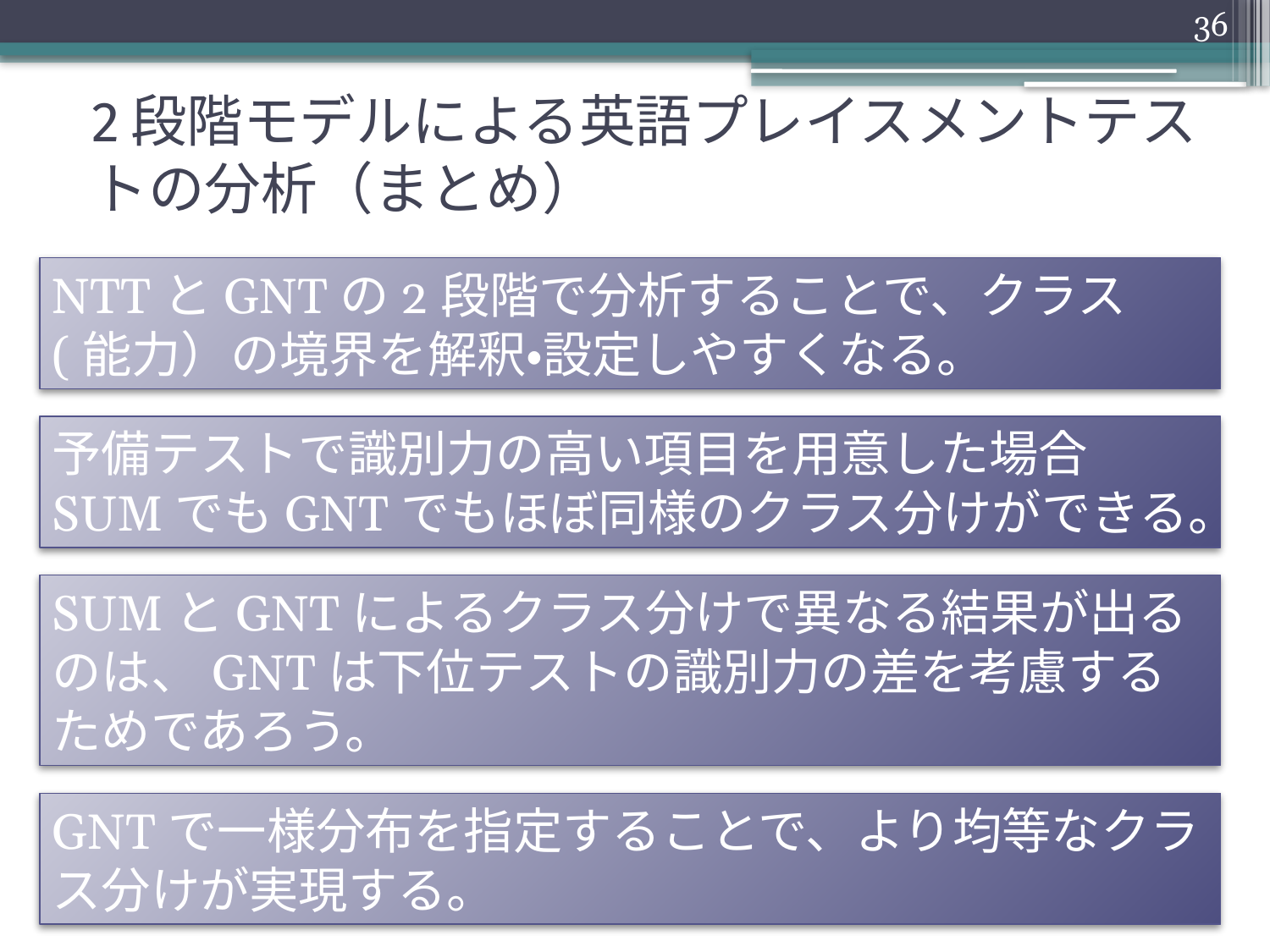

36
# 2段階モデルによる英語プレイスメントテストの分析（まとめ）
NTTとGNTの2段階で分析することで、クラス(能力）の境界を解釈・設定しやすくなる。
予備テストで識別力の高い項目を用意した場合
SUMでもGNTでもほぼ同様のクラス分けができる。
SUMとGNTによるクラス分けで異なる結果が出るのは、GNTは下位テストの識別力の差を考慮するためであろう。
GNTで一様分布を指定することで、より均等なクラス分けが実現する。